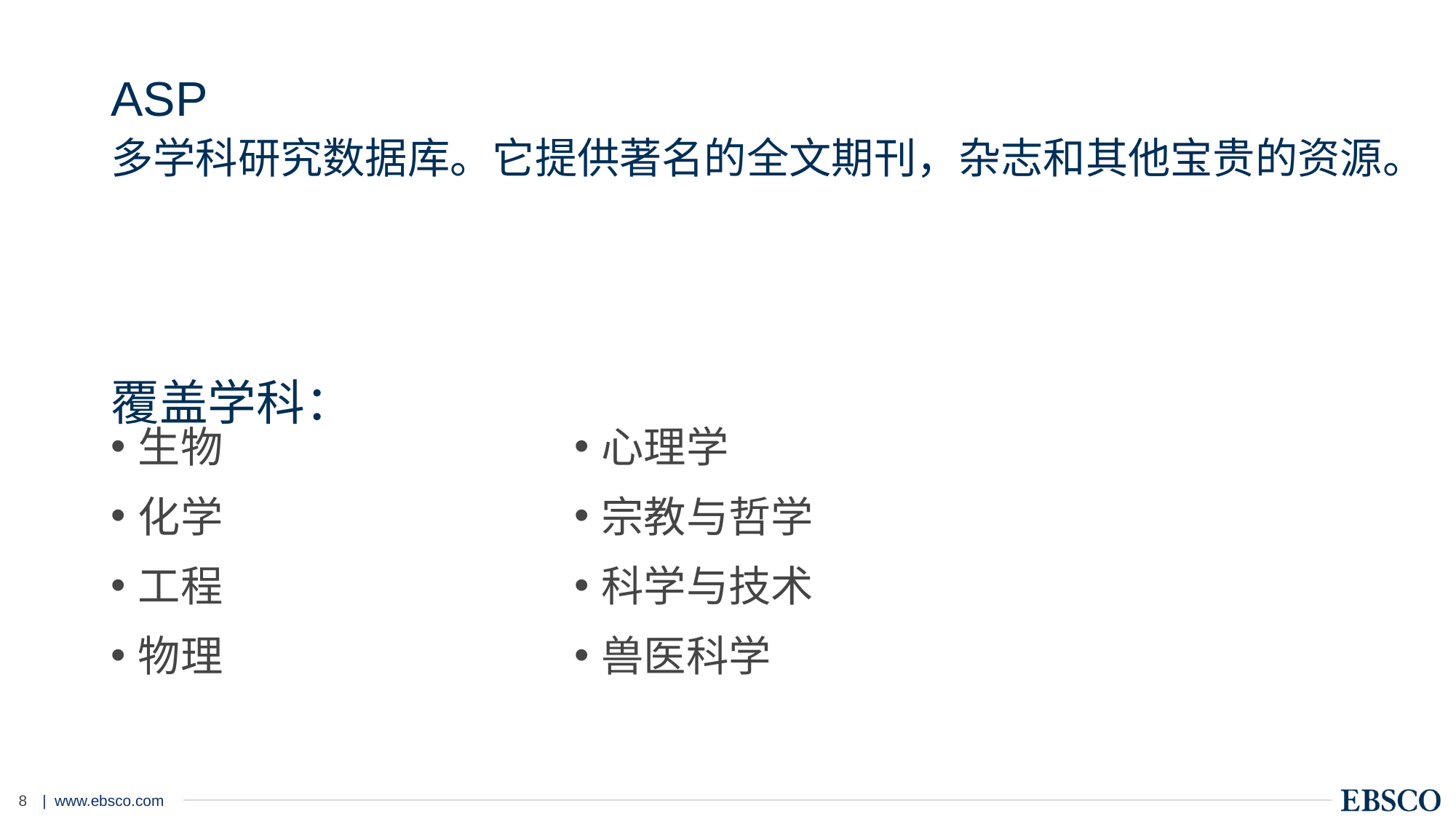

# ASP 多学科研究数据库。它提供著名的全文期刊，杂志和其他宝贵的资源。 覆盖学科：
生物
化学
工程
物理

心理学
宗教与哲学
科学与技术
兽医科学